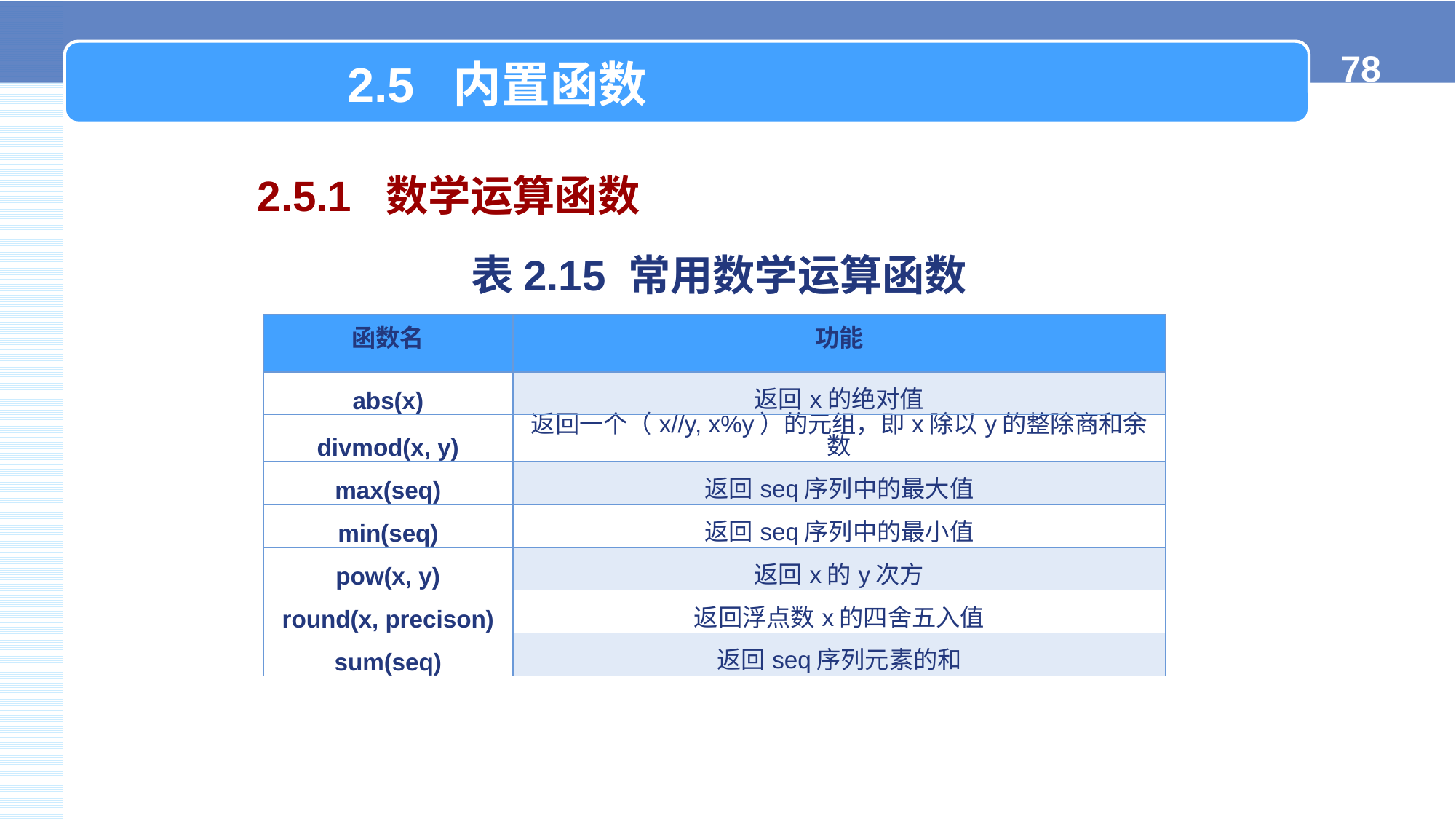

2.5  内置函数
2.5.1  数学运算函数
表2.15 常用数学运算函数

| 函数名 | 功能 |
| --- | --- |
| abs(x) | 返回x的绝对值 |
| divmod(x, y) | 返回一个（x//y, x%y）的元组，即x除以y的整除商和余数 |
| max(seq) | 返回seq序列中的最大值 |
| min(seq) | 返回seq序列中的最小值 |
| pow(x, y) | 返回x的y次方 |
| round(x, precison) | 返回浮点数x的四舍五入值 |
| sum(seq) | 返回seq序列元素的和 |